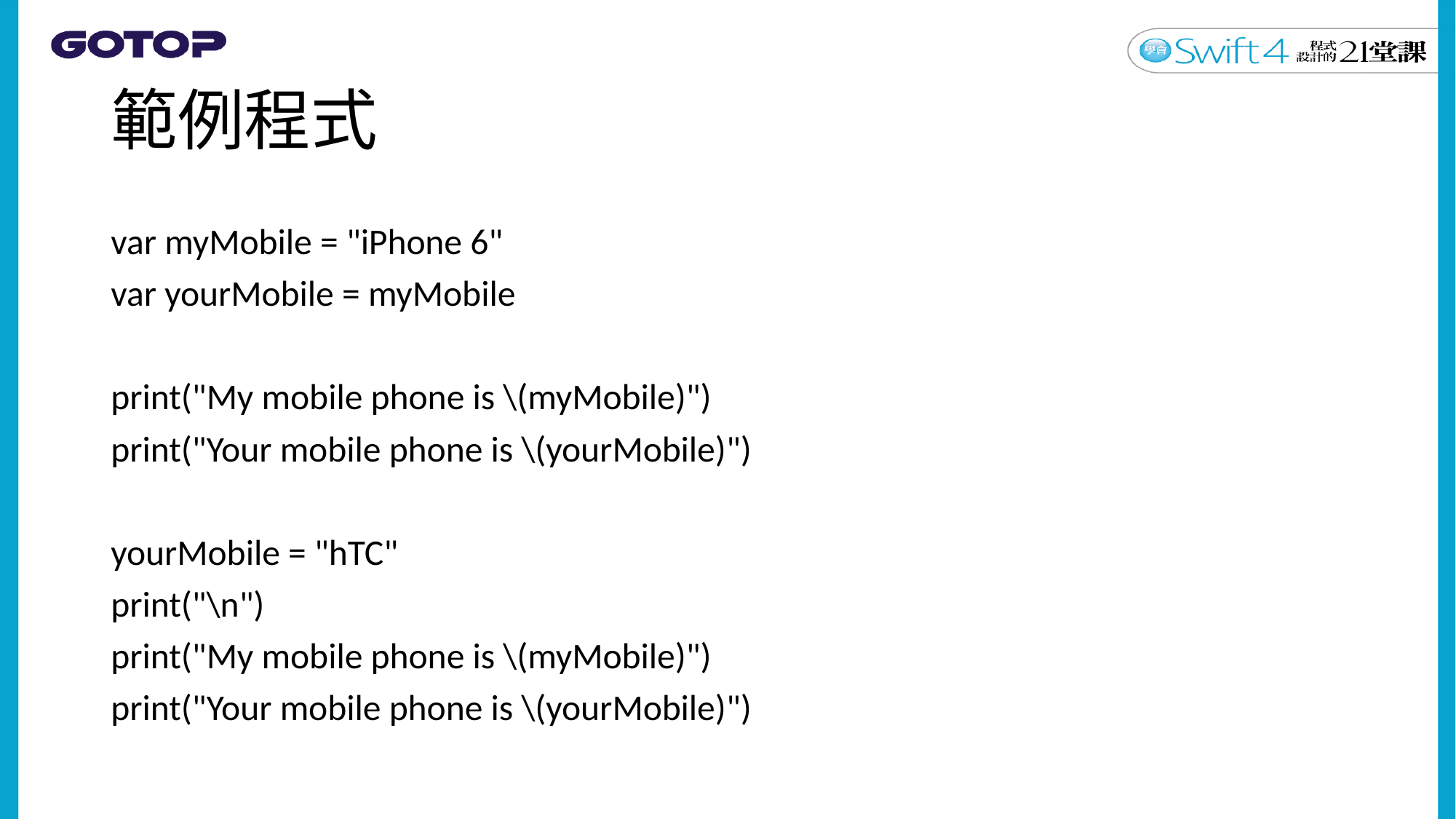

# 範例程式
var myMobile = "iPhone 6"
var yourMobile = myMobile

print("My mobile phone is \(myMobile)")
print("Your mobile phone is \(yourMobile)")

yourMobile = "hTC"
print("\n")
print("My mobile phone is \(myMobile)")
print("Your mobile phone is \(yourMobile)")